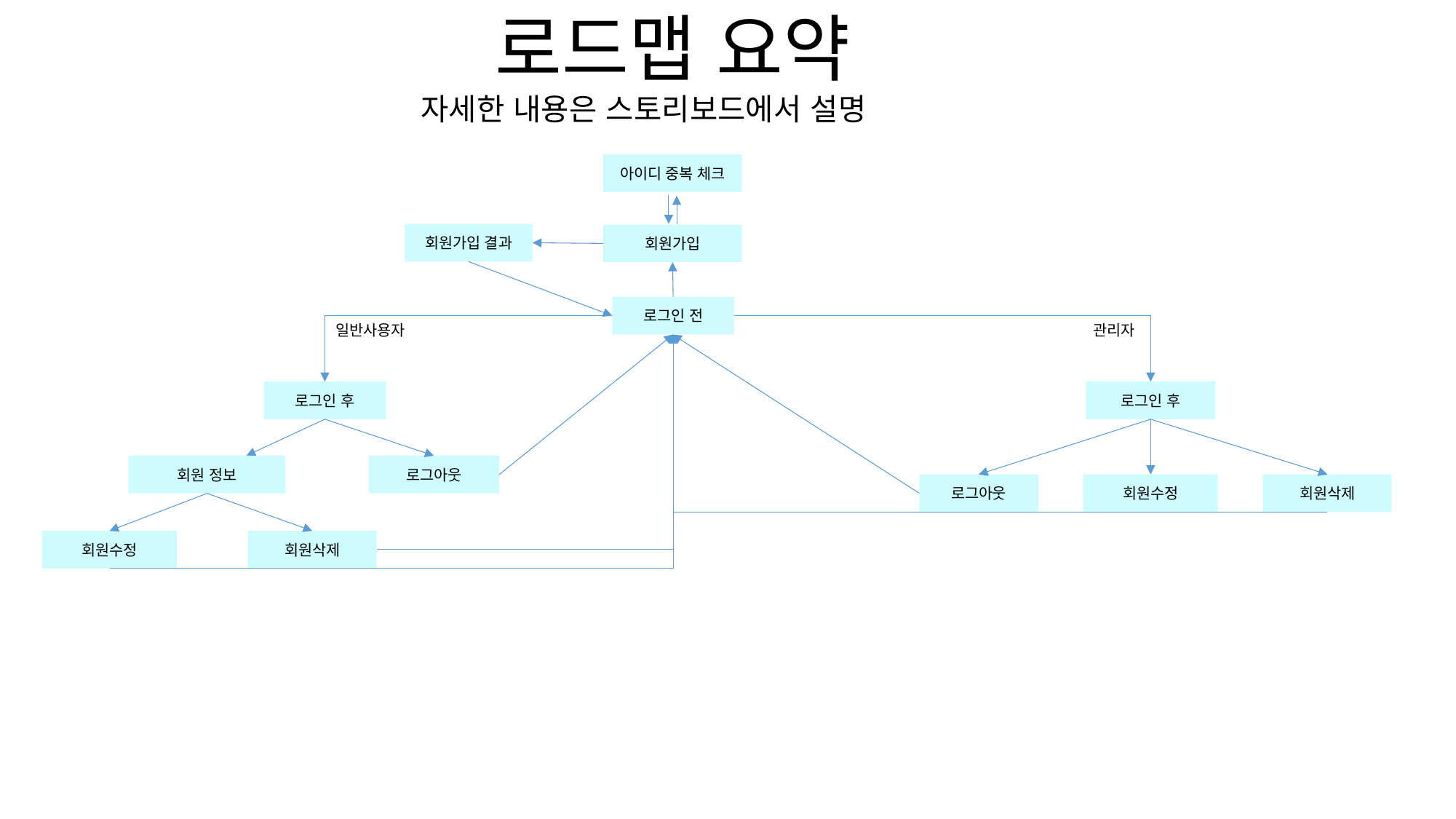

로드맵 요약
자세한 내용은 스토리보드에서 설명
아이디 중복 체크
회원가입 결과
회원가입
로그인 전
일반사용자
관리자
로그인 후
로그인 후
회원 정보
로그아웃
회원삭제
회원수정
로그아웃
회원수정
회원삭제